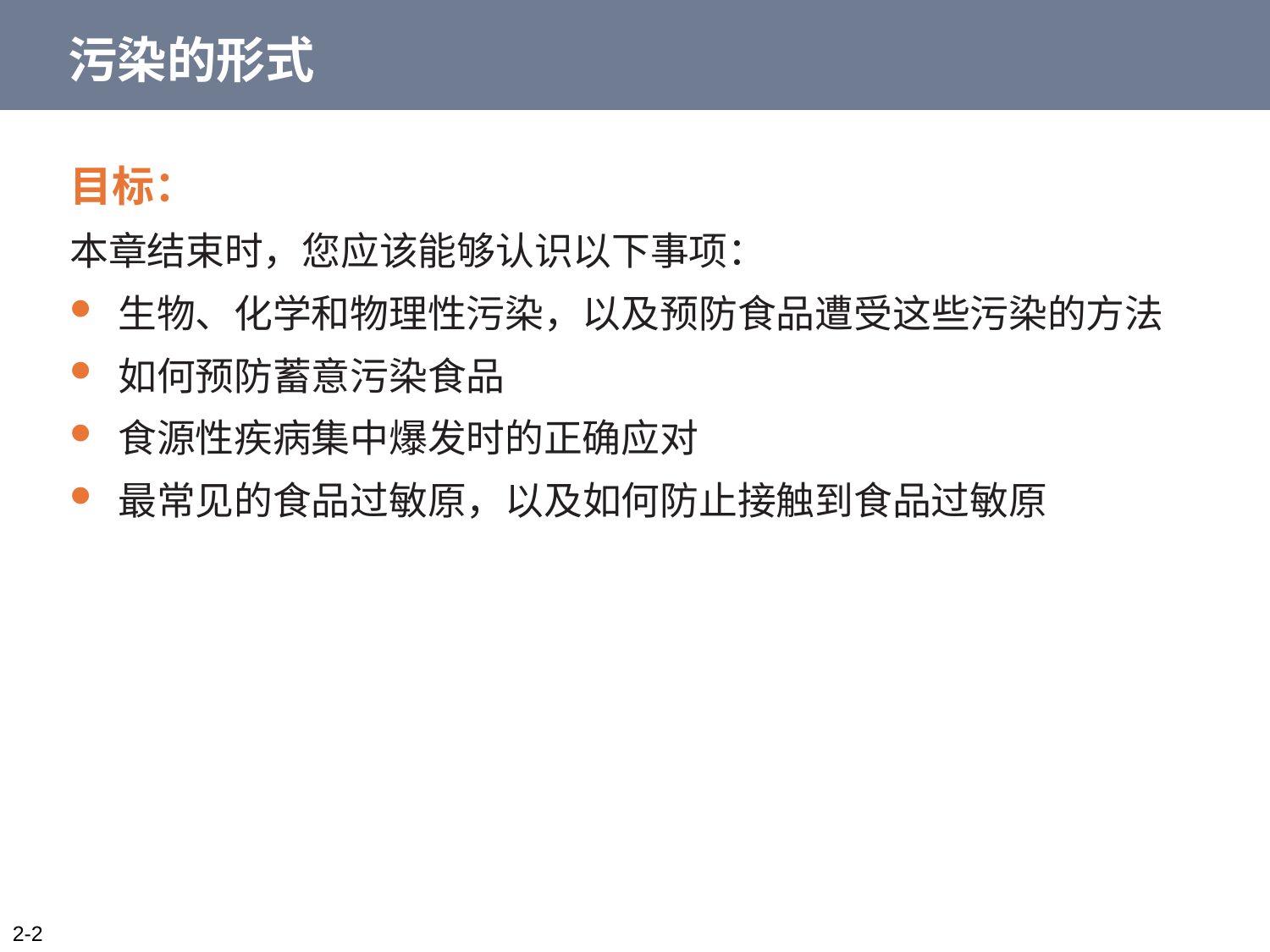

# 污染的形式
目标：
本章结束时，您应该能够认识以下事项：
生物、化学和物理性污染，以及预防食品遭受这些污染的方法
如何预防蓄意污染食品
食源性疾病集中爆发时的正确应对
最常见的食品过敏原，以及如何防止接触到食品过敏原
2-2